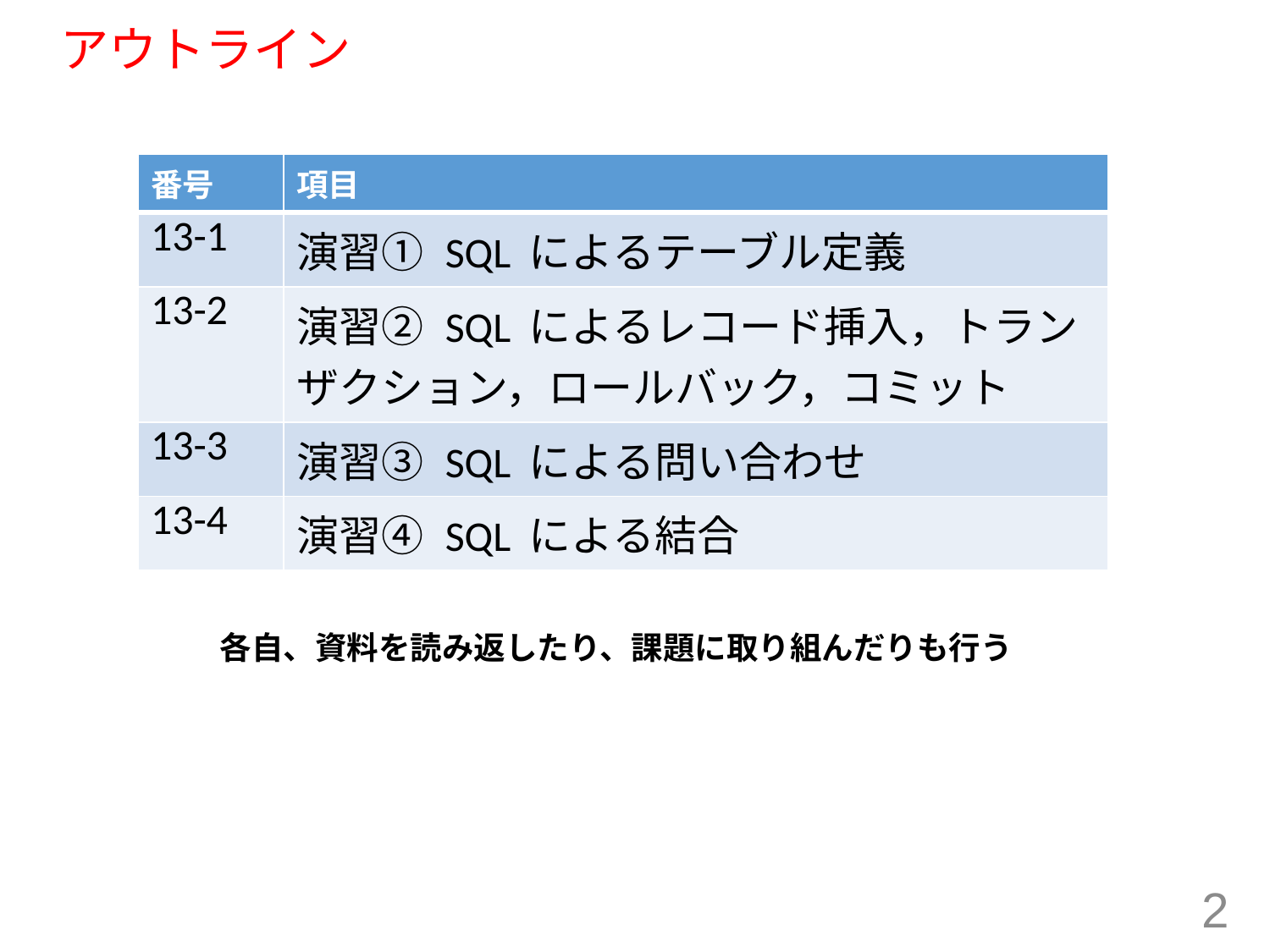

# アウトライン
| 番号 | 項目 |
| --- | --- |
| 13-1 | 演習① SQL によるテーブル定義 |
| 13-2 | 演習② SQL によるレコード挿入，トランザクション，ロールバック，コミット |
| 13-3 | 演習③ SQL による問い合わせ |
| 13-4 | 演習④ SQL による結合 |

各自、資料を読み返したり、課題に取り組んだりも行う
2